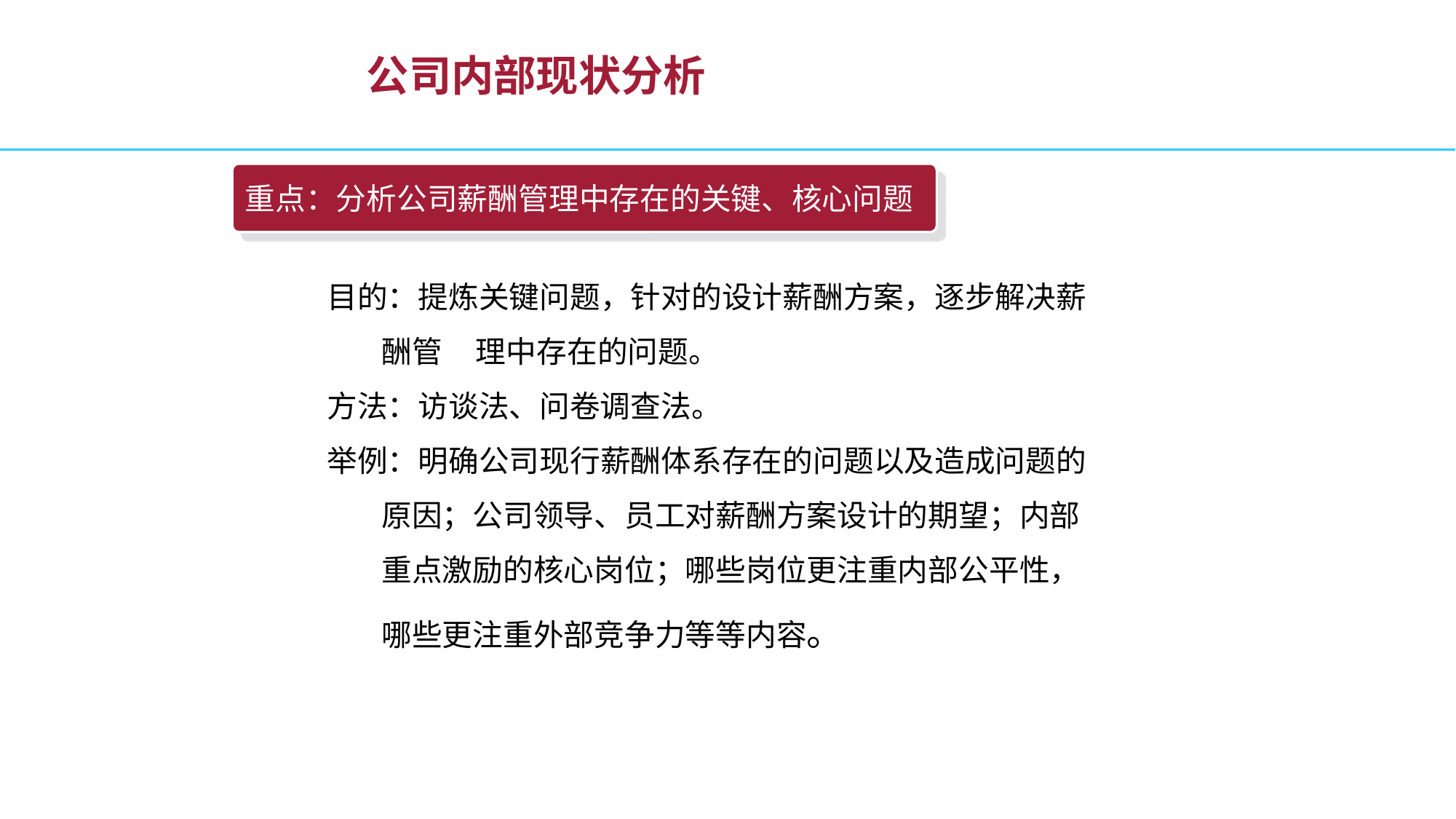

# 公司内部现状分析
重点：分析公司薪酬管理中存在的关键、核心问题
目的：提炼关键问题，针对的设计薪酬方案，逐步解决薪酬管     理中存在的问题。
方法：访谈法、问卷调查法。
举例：明确公司现行薪酬体系存在的问题以及造成问题的原因；公司领导、员工对薪酬方案设计的期望；内部重点激励的核心岗位；哪些岗位更注重内部公平性，哪些更注重外部竞争力等等内容。